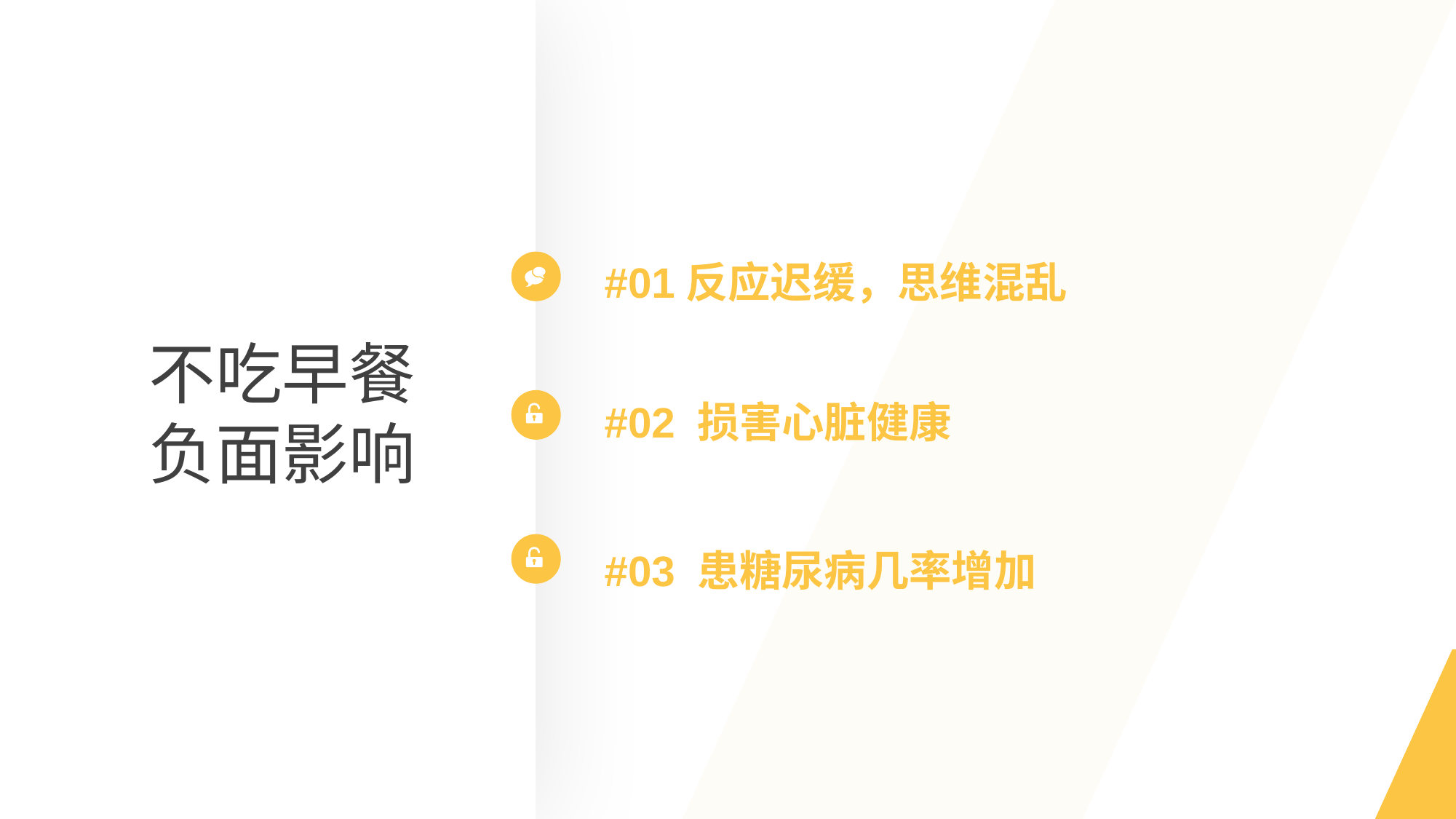

此处添加标题
Add the title here

#01反应迟缓，思维混乱

不吃早餐负面影响
#02 损害心脏健康

#03 患糖尿病几率增加